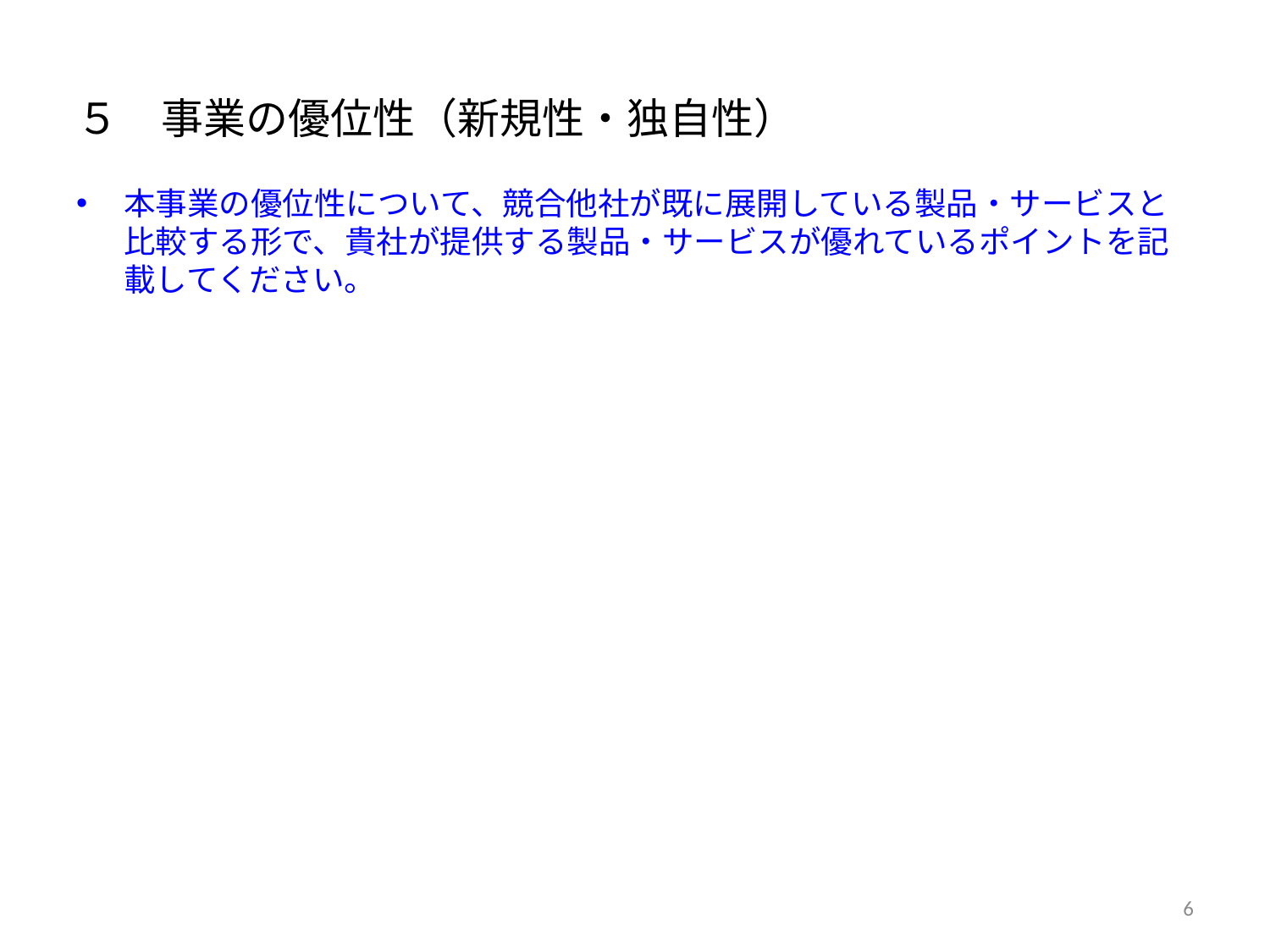

# ５　事業の優位性（新規性・独自性）
本事業の優位性について、競合他社が既に展開している製品・サービスと比較する形で、貴社が提供する製品・サービスが優れているポイントを記載してください。
6